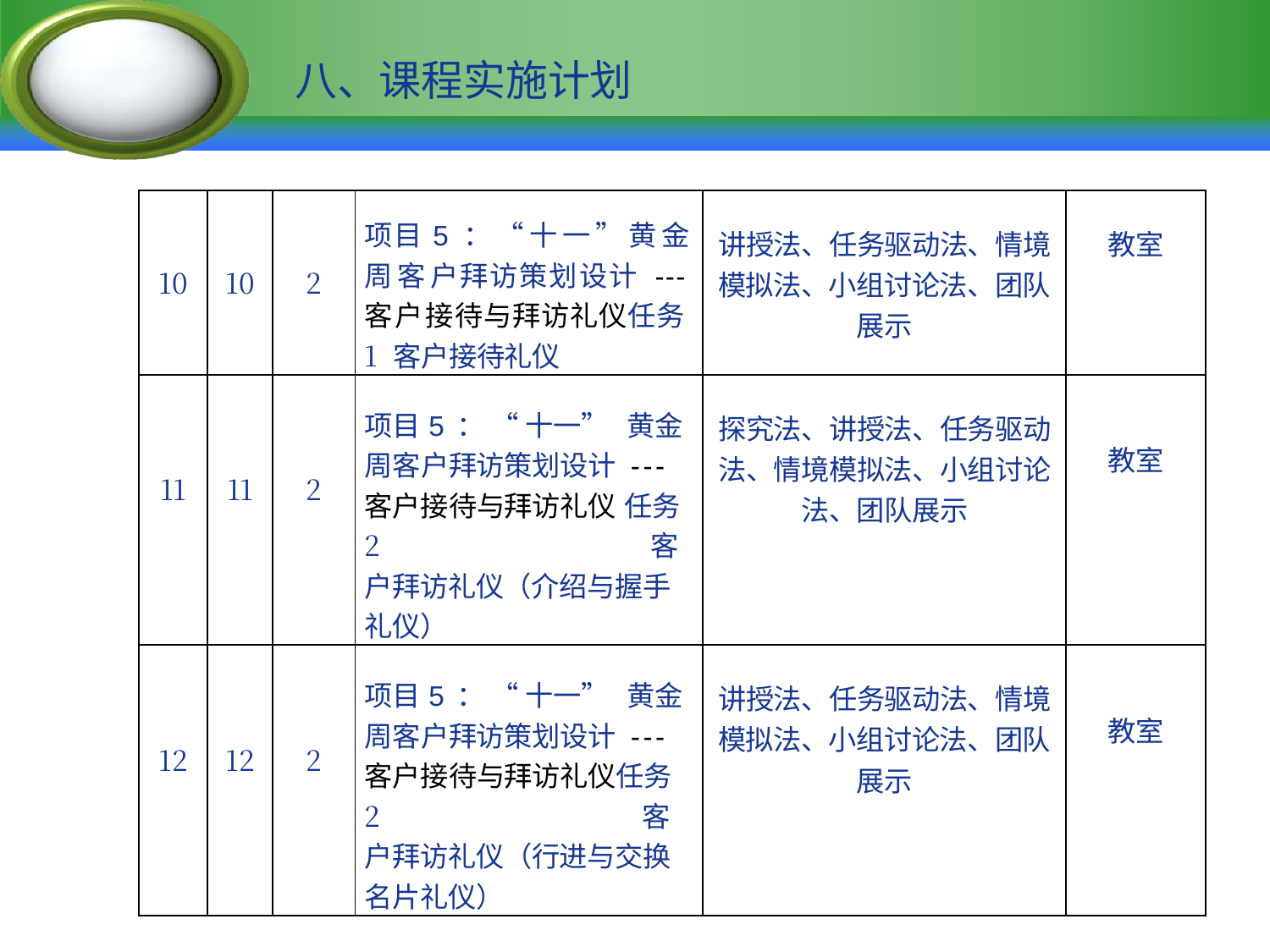

# 八、课程实施计划
| 10 | 10 | 2 | 项目5：“十一”黄金周客户拜访策划设计 ---客户接待与拜访礼仪任务1 客户接待礼仪 | 讲授法、任务驱动法、情境模拟法、小组讨论法、团队展示 | 教室 |
| --- | --- | --- | --- | --- | --- |
| 11 | 11 | 2 | 项目5：“十一”黄金周客户拜访策划设计 ---客户接待与拜访礼仪 任务2 客户拜访礼仪（介绍与握手礼仪） | 探究法、讲授法、任务驱动法、情境模拟法、小组讨论法、团队展示 | 教室 |
| 12 | 12 | 2 | 项目5：“十一”黄金周客户拜访策划设计 ---客户接待与拜访礼仪任务2 客户拜访礼仪（行进与交换名片礼仪） | 讲授法、任务驱动法、情境模拟法、小组讨论法、团队展示 | 教室 |